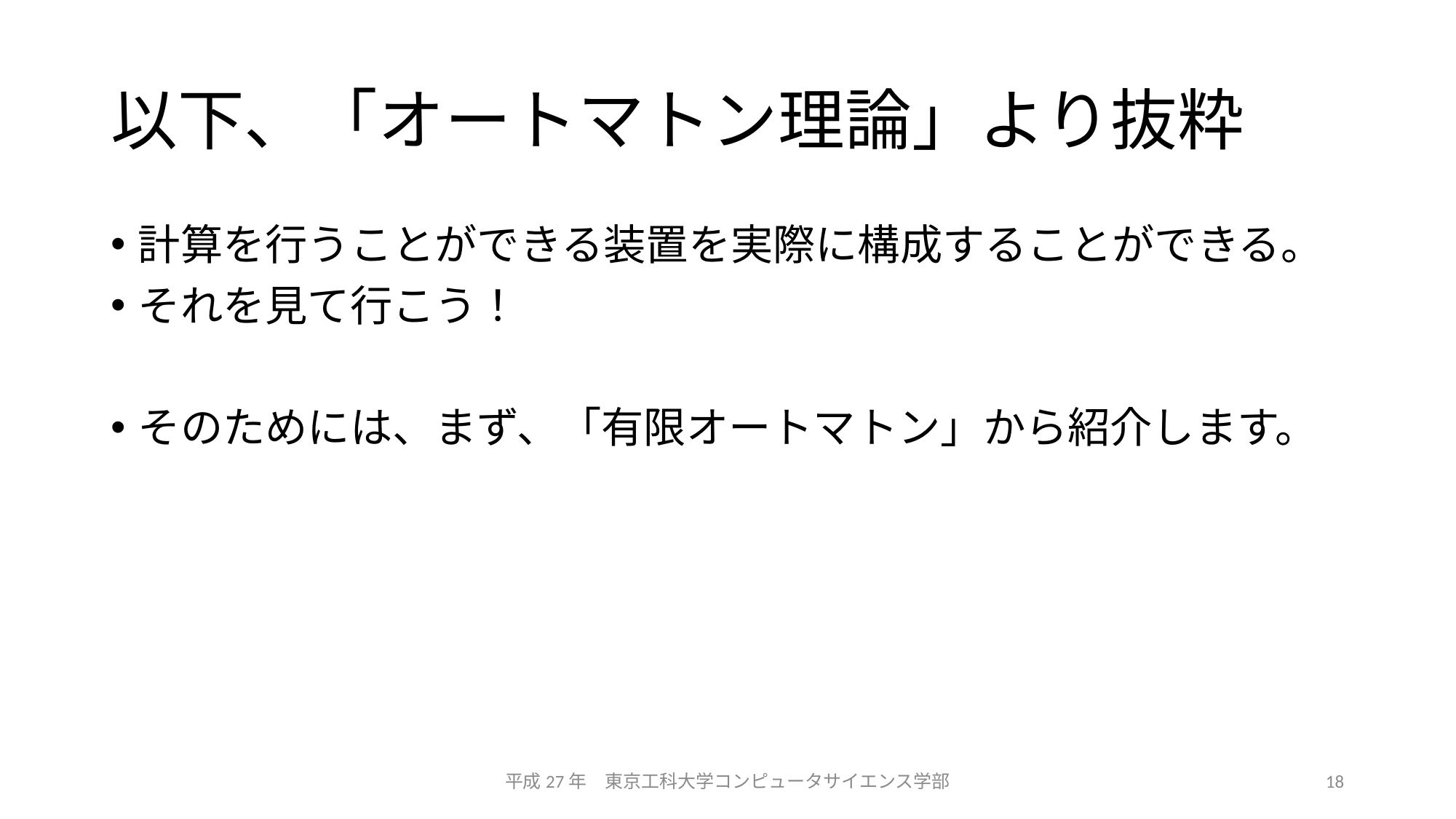

# 以下、「オートマトン理論」より抜粋
計算を行うことができる装置を実際に構成することができる。
それを見て行こう！

そのためには、まず、「有限オートマトン」から紹介します。
平成27年　東京工科大学コンピュータサイエンス学部
18